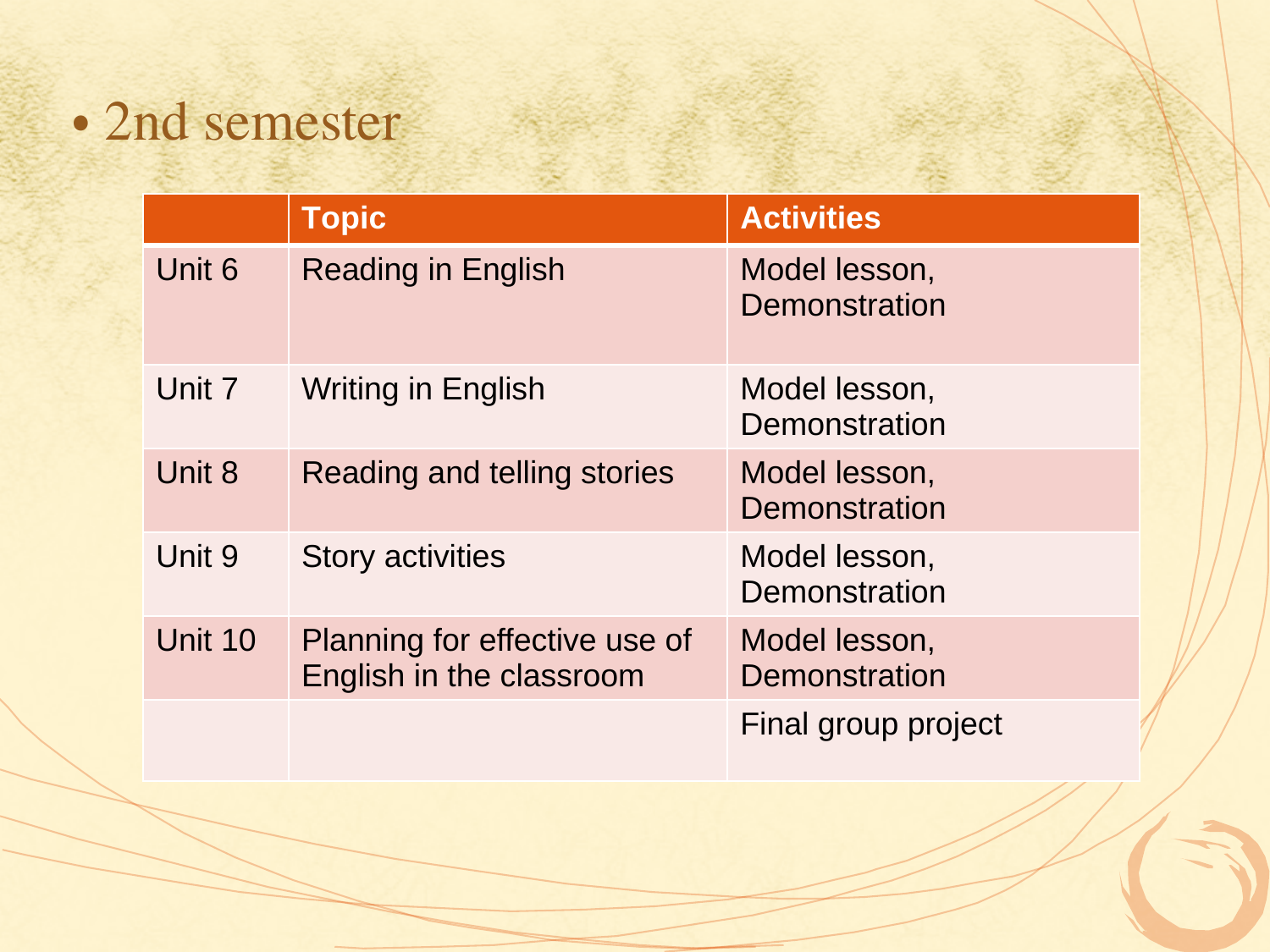

・2nd semester

|  | Topic | Activities |
| --- | --- | --- |
| Unit 6 | Reading in English | Model lesson, Demonstration |
| Unit 7 | Writing in English | Model lesson, Demonstration |
| Unit 8 | Reading and telling stories | Model lesson, Demonstration |
| Unit 9 | Story activities | Model lesson, Demonstration |
| Unit 10 | Planning for effective use of English in the classroom | Model lesson, Demonstration |
|  |  | Final group project |